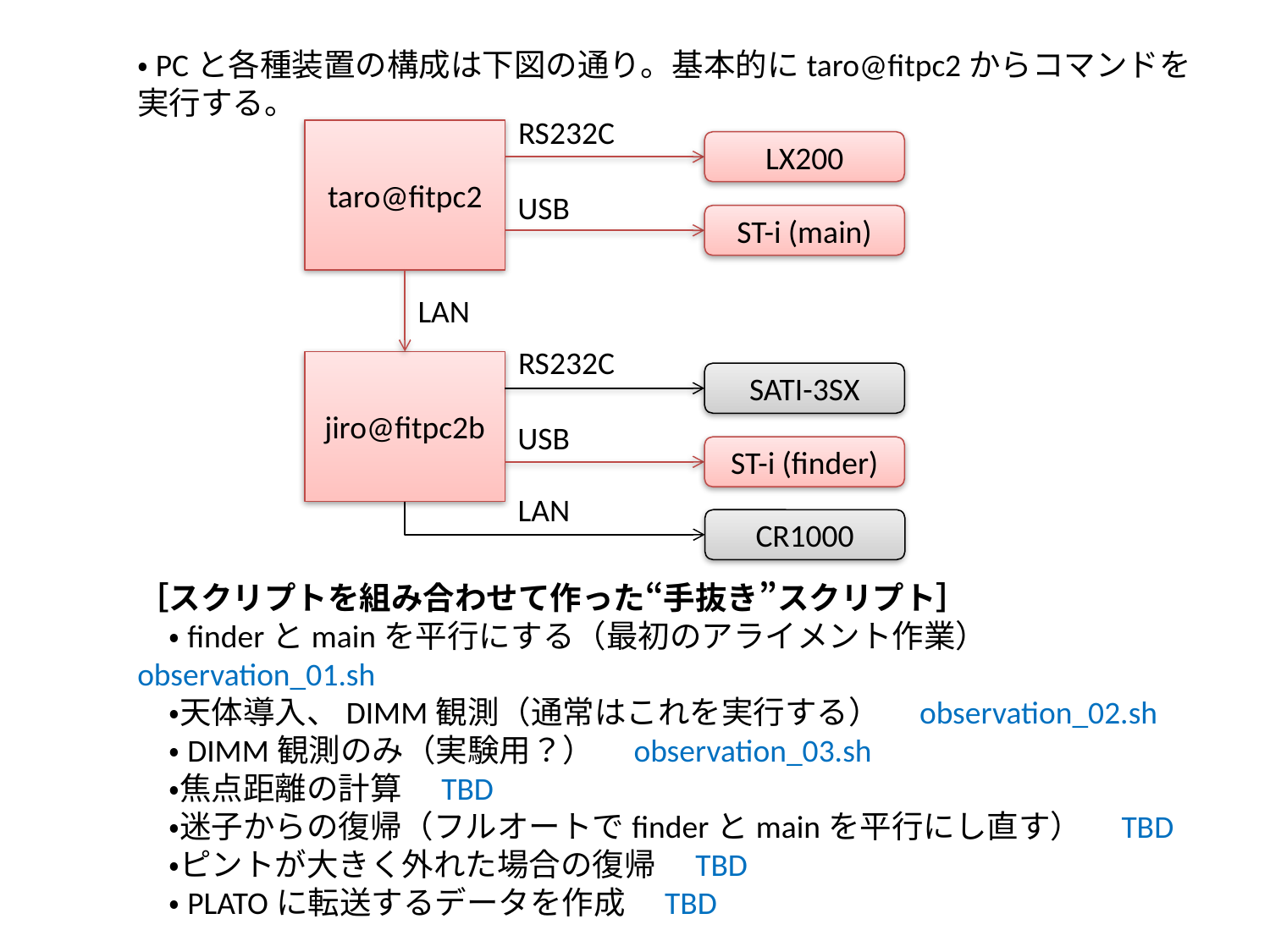

・PCと各種装置の構成は下図の通り。基本的にtaro@fitpc2からコマンドを実行する。

［スクリプトを組み合わせて作った“手抜き”スクリプト］
　・finderとmainを平行にする（最初のアライメント作業）　observation_01.sh
　・天体導入、DIMM観測（通常はこれを実行する）　observation_02.sh
　・DIMM観測のみ（実験用？）　observation_03.sh
　・焦点距離の計算　TBD
　・迷子からの復帰（フルオートでfinderとmainを平行にし直す）　TBD
　・ピントが大きく外れた場合の復帰　TBD
　・PLATOに転送するデータを作成　TBD
RS232C
taro@fitpc2
LX200
USB
ST-i (main)
LAN
RS232C
jiro@fitpc2b
SATI-3SX
USB
ST-i (finder)
LAN
CR1000